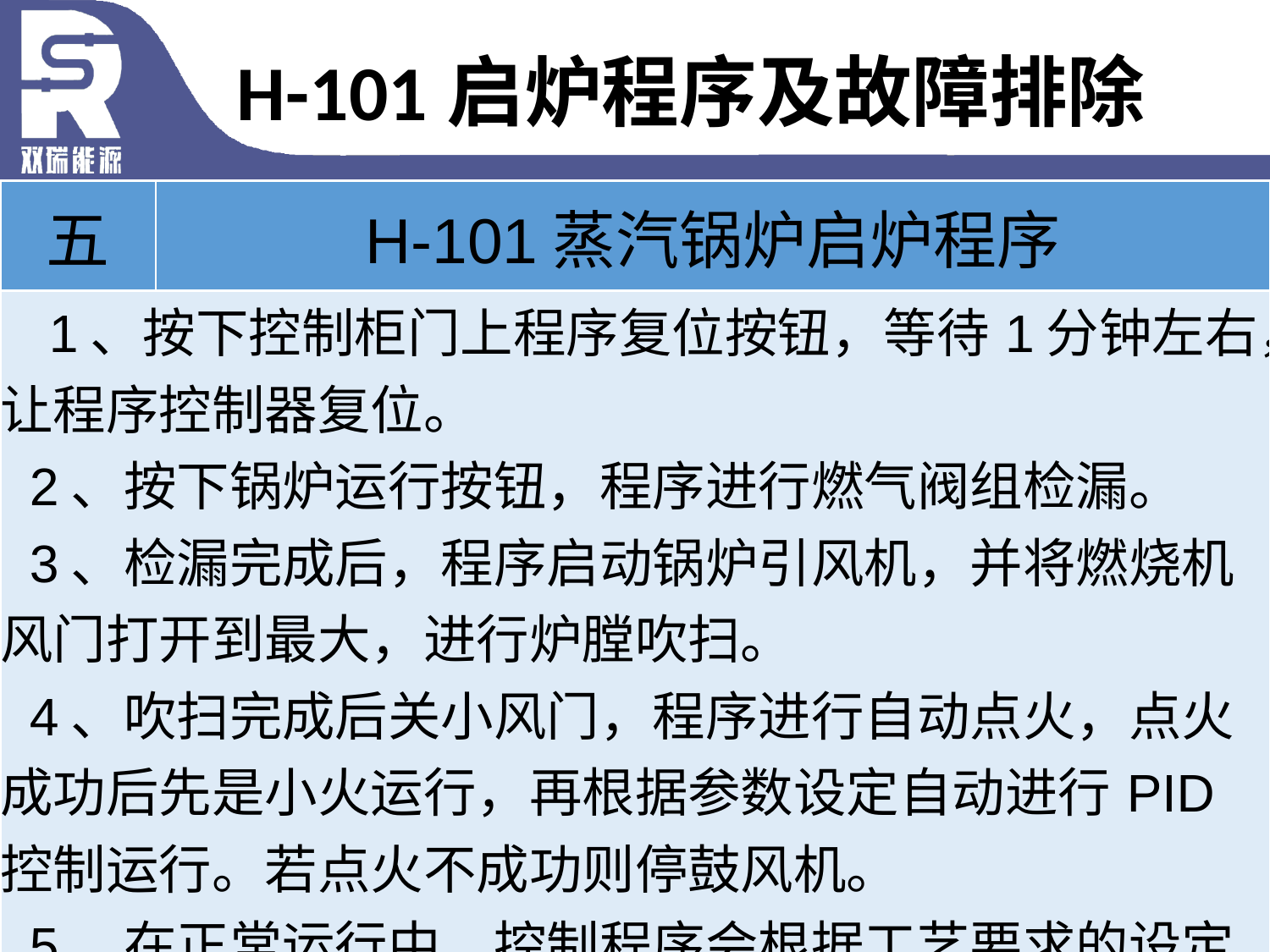

# H-101启炉程序及故障排除
| 五 | H-101蒸汽锅炉启炉程序 |
| --- | --- |
| 1、按下控制柜门上程序复位按钮，等待1分钟左右，让程序控制器复位。 2、按下锅炉运行按钮，程序进行燃气阀组检漏。 3、检漏完成后，程序启动锅炉引风机，并将燃烧机风门打开到最大，进行炉膛吹扫。 4、吹扫完成后关小风门，程序进行自动点火，点火成功后先是小火运行，再根据参数设定自动进行PID控制运行。若点火不成功则停鼓风机。 5、在正常运行中，控制程序会根据工艺要求的设定，自动进行PID控制运行。 |
| --- |